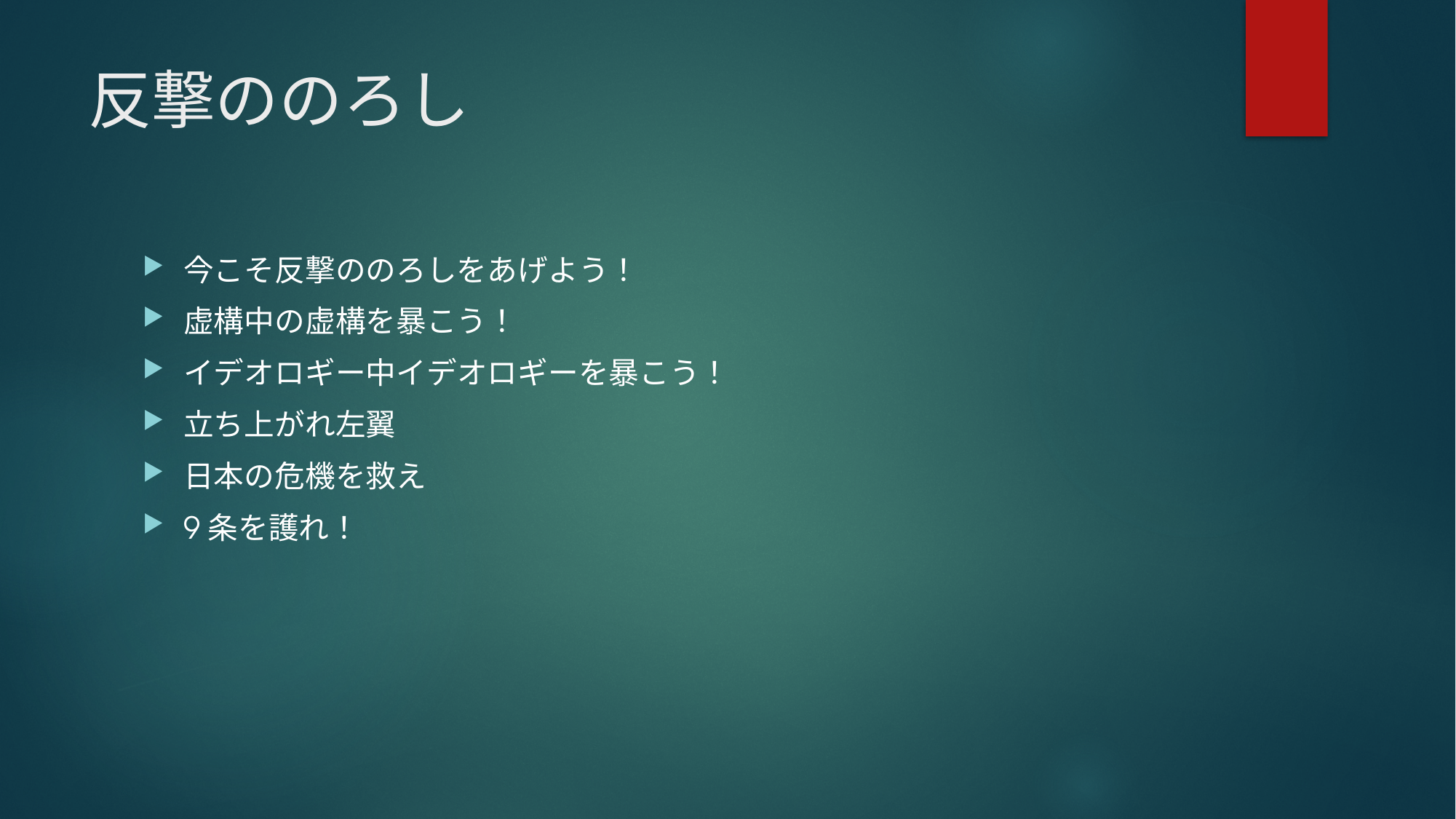

# 反撃ののろし
今こそ反撃ののろしをあげよう！
虚構中の虚構を暴こう！
イデオロギー中イデオロギーを暴こう！
立ち上がれ左翼
日本の危機を救え
9条を護れ！